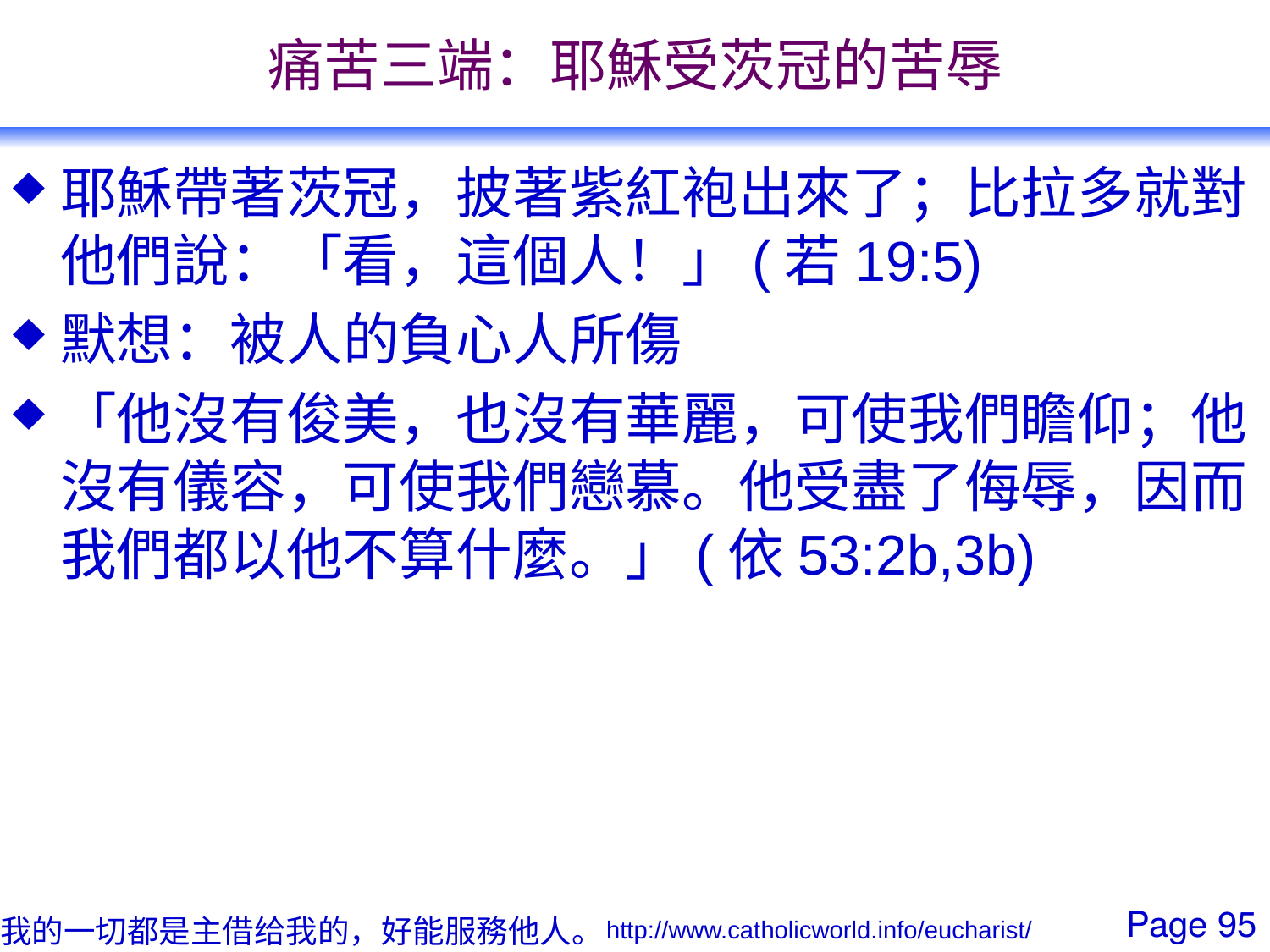

# 痛苦三端：耶穌受茨冠的苦辱
耶穌帶著茨冠，披著紫紅袍出來了；比拉多就對他們說：「看，這個人！」(若19:5)
默想：被人的負心人所傷
「他沒有俊美，也沒有華麗，可使我們瞻仰；他沒有儀容，可使我們戀慕。他受盡了侮辱，因而我們都以他不算什麼。」(依53:2b,3b)